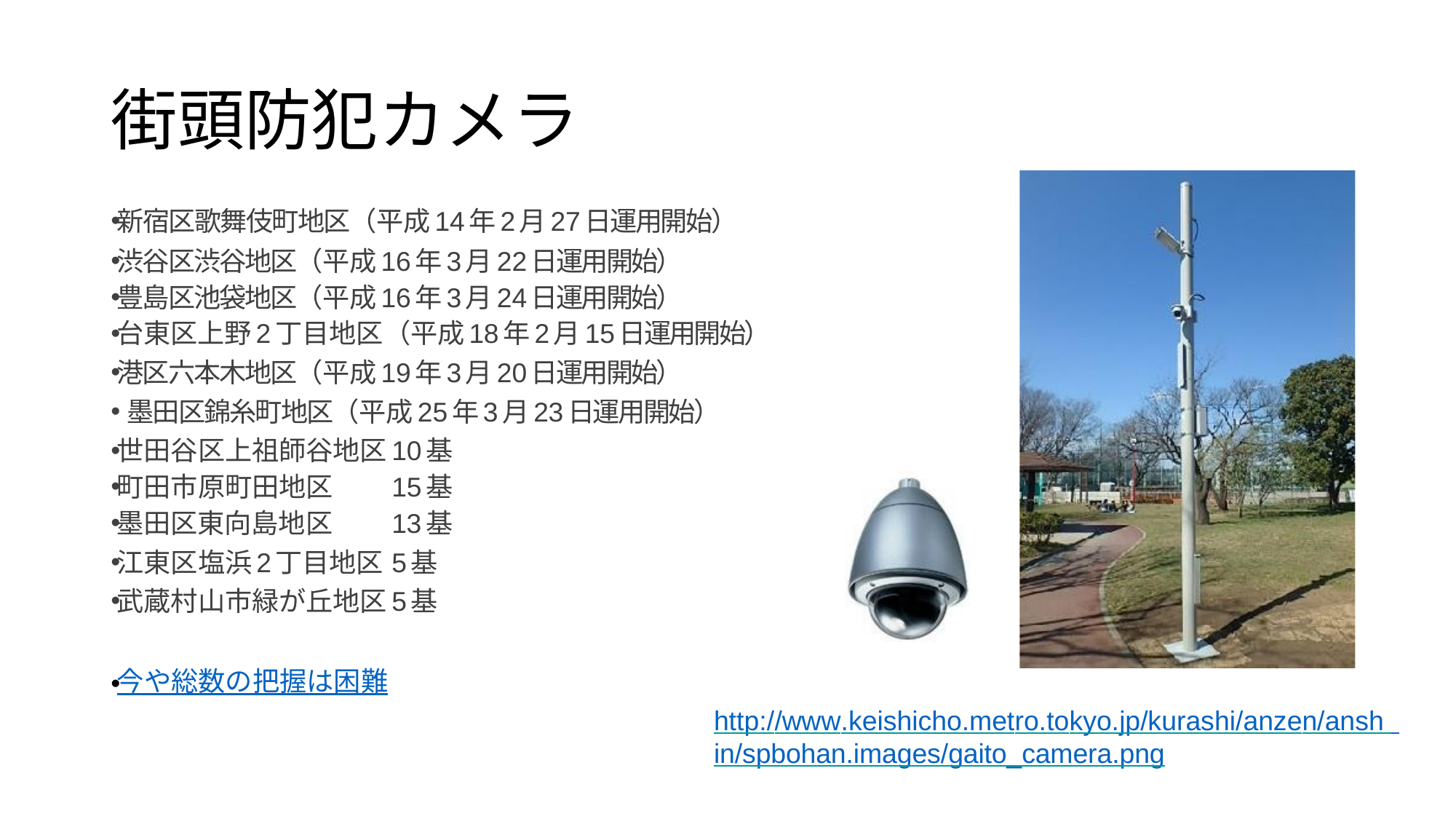

# 街頭防犯カメラ

新宿区歌舞伎町地区（平成14年2月27日運用開始）
渋谷区渋谷地区（平成16年3月22日運用開始）
豊島区池袋地区（平成16年3月24日運用開始）
台東区上野2丁目地区（平成18年2月15日運用開始）
港区六本木地区（平成19年3月20日運用開始）
 墨田区錦糸町地区（平成25年3月23日運用開始）
世田谷区上祖師谷地区	10基
町田市原町田地区	15基
墨田区東向島地区	13基
江東区塩浜2丁目地区	5基
武蔵村山市緑が丘地区	5基

今や総数の把握は困難

http://www.keishicho.metro.tokyo.jp/kurashi/anzen/ansh  in/spbohan.images/gaito_camera.png